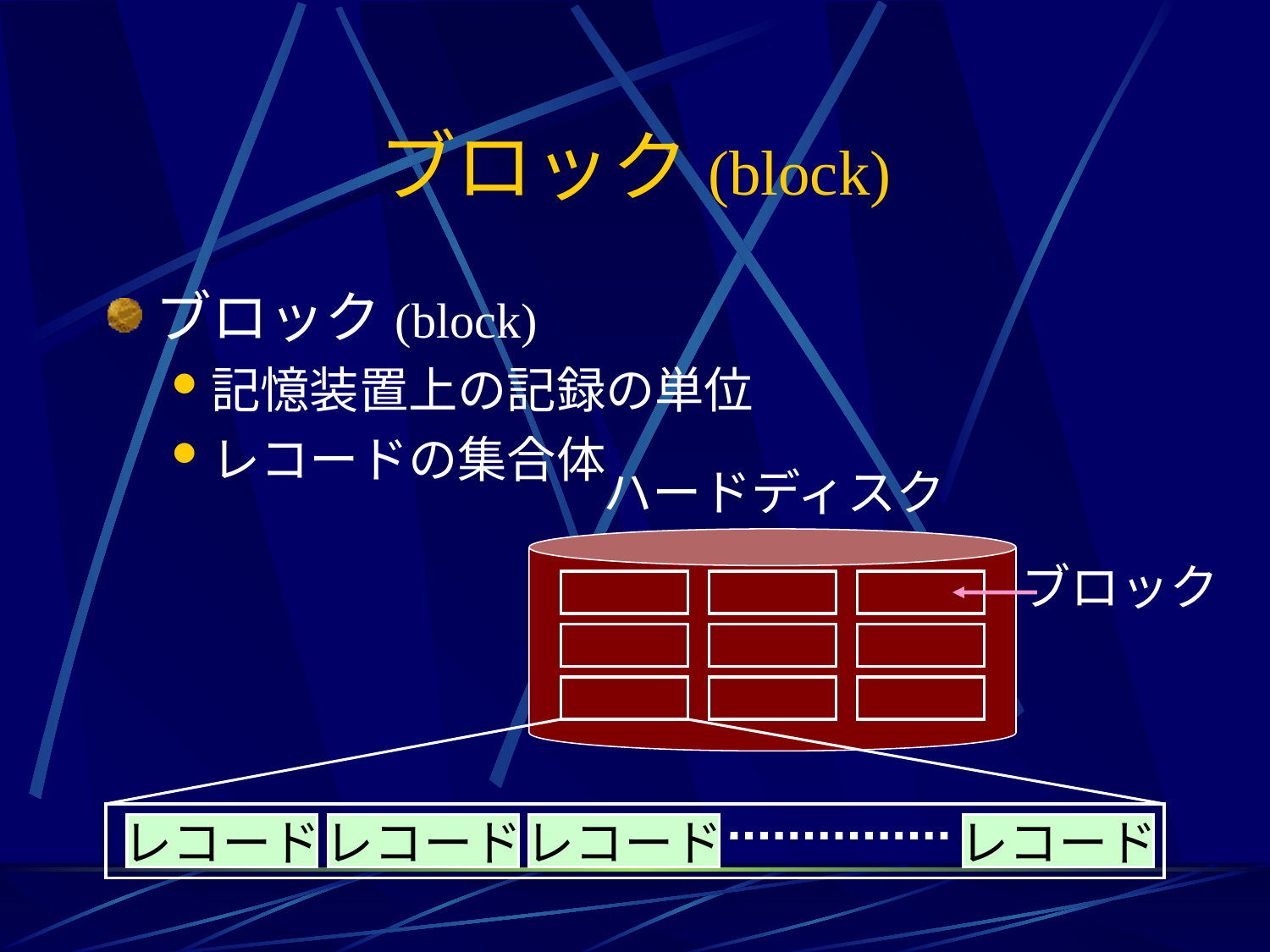

# ブロック(block)
ブロック(block)
記憶装置上の記録の単位
レコードの集合体
ハードディスク

ブロック

レコード
レコード
レコード
レコード